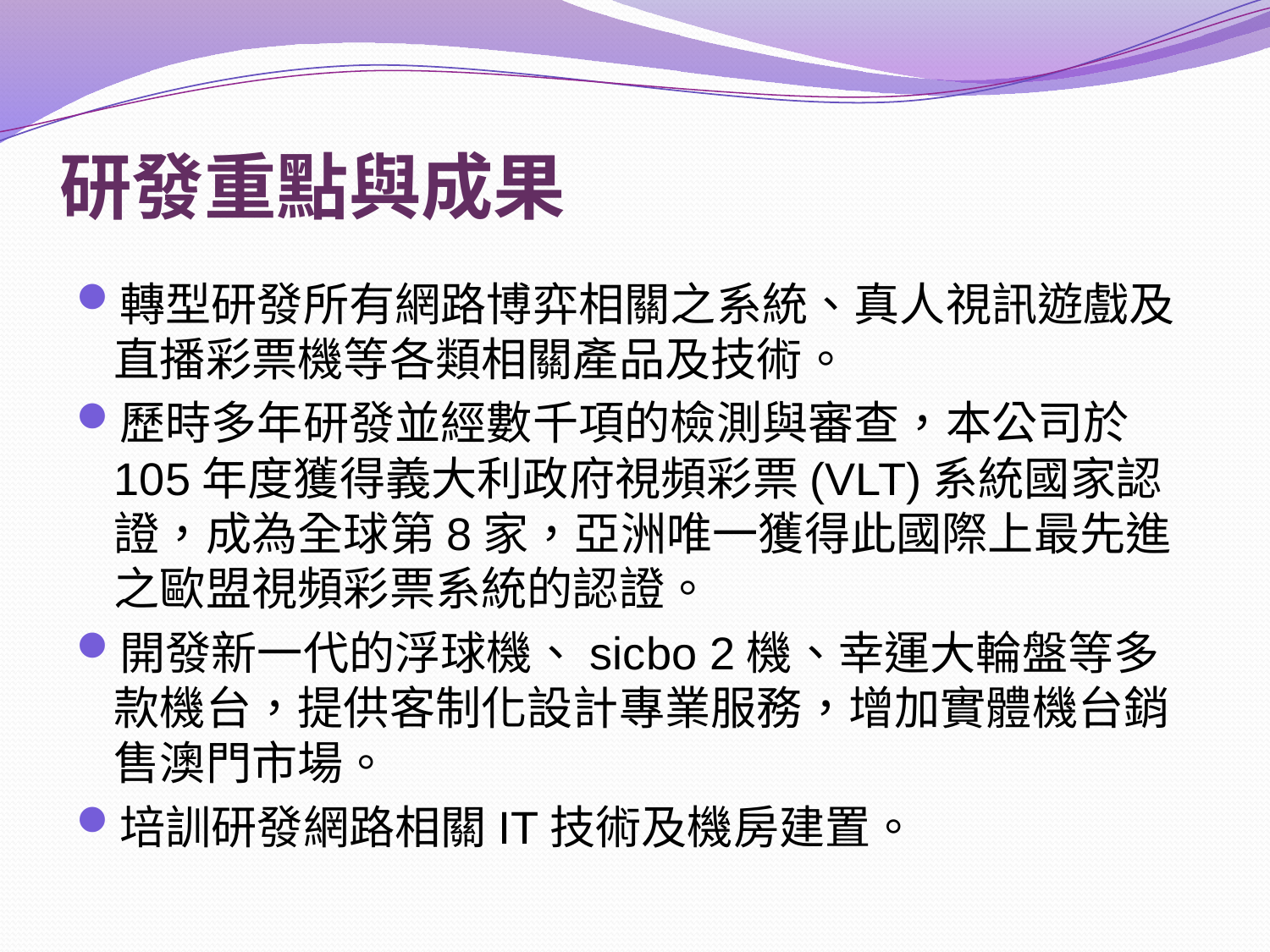

# 研發重點與成果
轉型研發所有網路博弈相關之系統、真人視訊遊戲及直播彩票機等各類相關產品及技術。
歷時多年研發並經數千項的檢測與審查，本公司於105年度獲得義大利政府視頻彩票(VLT)系統國家認證，成為全球第8家，亞洲唯一獲得此國際上最先進之歐盟視頻彩票系統的認證。
開發新一代的浮球機、sicbo 2機、幸運大輪盤等多款機台，提供客制化設計專業服務，增加實體機台銷售澳門市場。
培訓研發網路相關IT技術及機房建置。